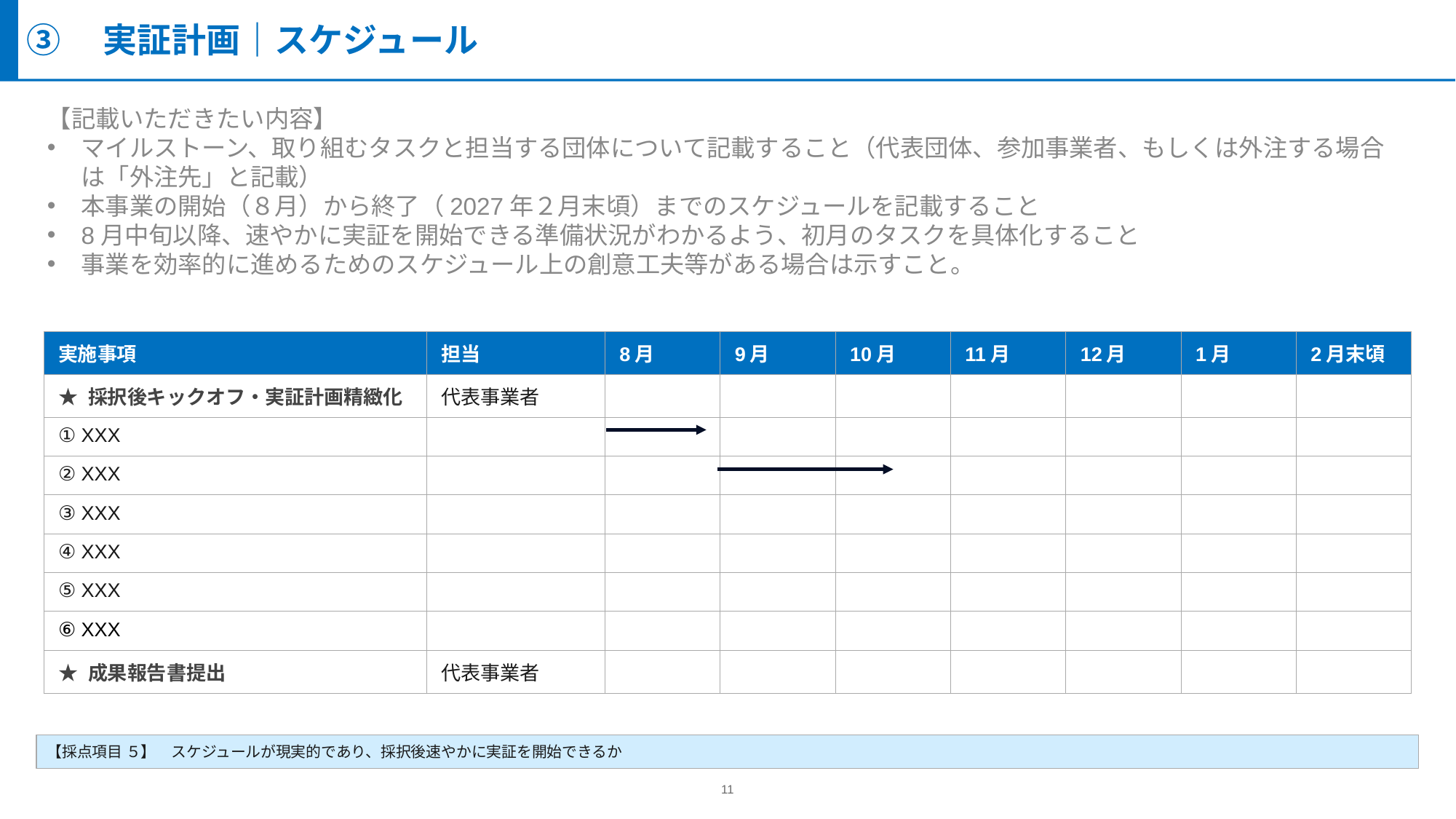

③　実証計画｜スケジュール

【記載いただきたい内容】
マイルストーン、取り組むタスクと担当する団体について記載すること（代表団体、参加事業者、もしくは外注する場合は「外注先」と記載）
本事業の開始（８月）から終了（2027年２月末頃）までのスケジュールを記載すること
8月中旬以降、速やかに実証を開始できる準備状況がわかるよう、初月のタスクを具体化すること
事業を効率的に進めるためのスケジュール上の創意工夫等がある場合は示すこと。
| 実施事項 | 担当 | 8月 | 9月 | 10月 | 11月 | 12月 | 1月 | 2月末頃 |
| --- | --- | --- | --- | --- | --- | --- | --- | --- |
| ★ 採択後キックオフ・実証計画精緻化 | 代表事業者 |  |  |  |  |  |  |  |
| ① XXX |  |  |  |  |  |  |  |  |
| ② XXX |  |  |  |  |  |  |  |  |
| ③ XXX |  |  |  |  |  |  |  |  |
| ④ XXX |  |  |  |  |  |  |  |  |
| ⑤ XXX |  |  |  |  |  |  |  |  |
| ⑥ XXX |  |  |  |  |  |  |  |  |
| ★ 成果報告書提出 | 代表事業者 |  |  |  |  |  |  |  |
【採点項目 ５】　スケジュールが現実的であり、採択後速やかに実証を開始できるか